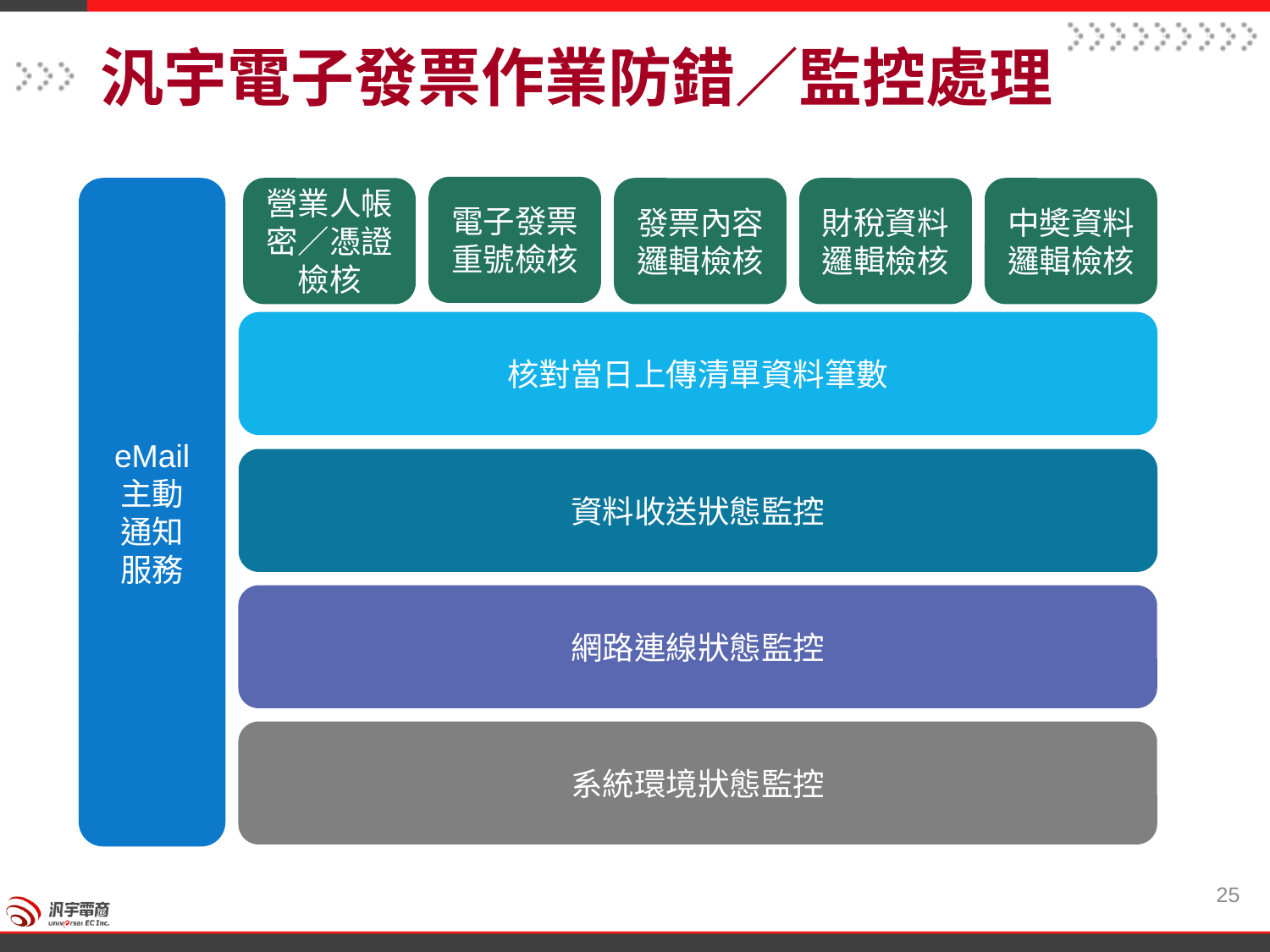

# 汎宇電子發票作業防錯／監控處理
電子發票
重號檢核
營業人帳密／憑證檢核
發票內容
邏輯檢核
財稅資料
邏輯檢核
中奬資料
邏輯檢核
eMail 主動
通知
服務
核對當日上傳清單資料筆數
資料收送狀態監控
網路連線狀態監控
系統環境狀態監控
25